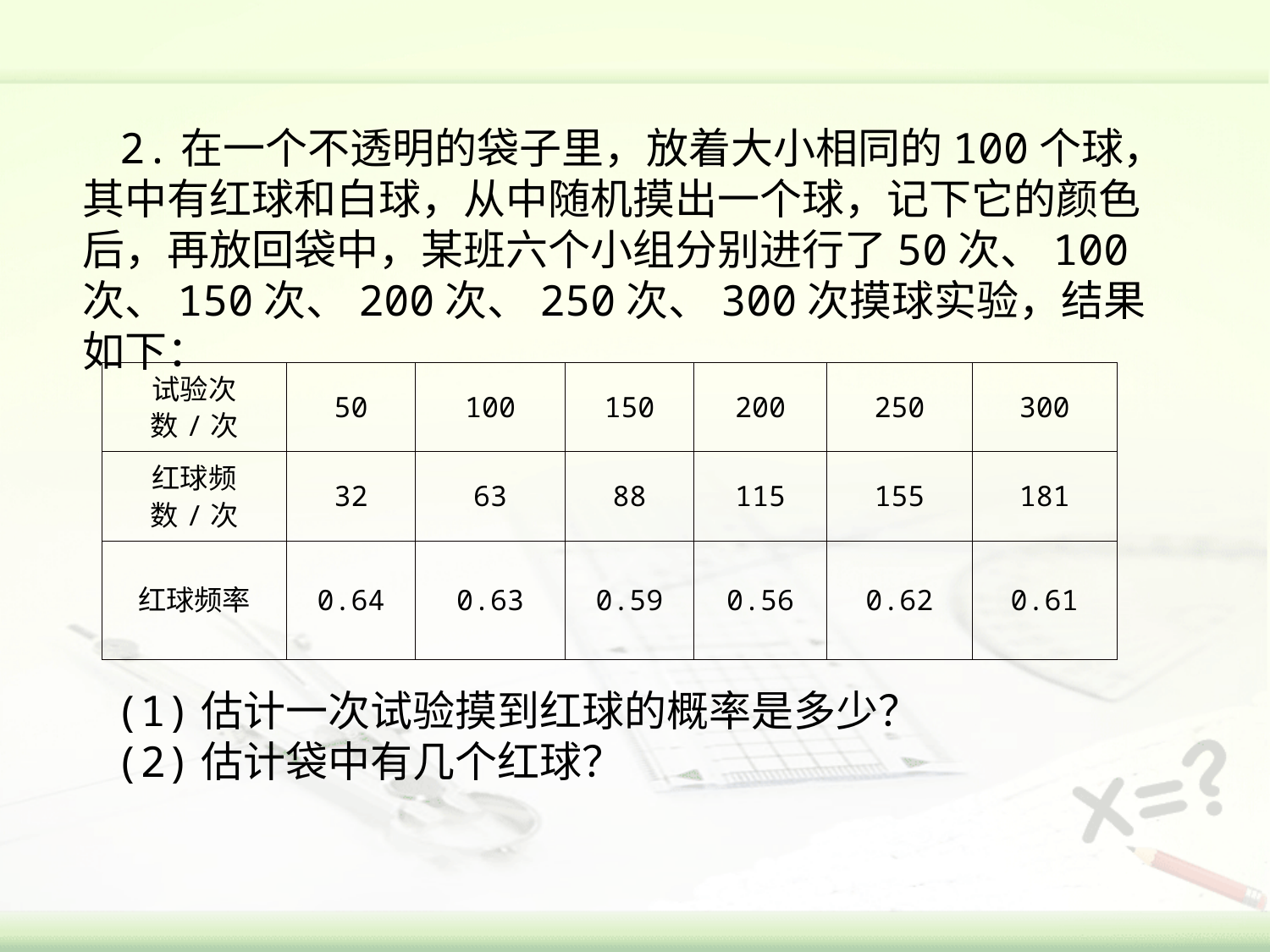

2.在一个不透明的袋子里，放着大小相同的100个球，其中有红球和白球，从中随机摸出一个球，记下它的颜色后，再放回袋中，某班六个小组分别进行了50次、100次、150次、200次、250次、300次摸球实验，结果如下：
| 试验次数/次 | 50 | 100 | 150 | 200 | 250 | 300 |
| --- | --- | --- | --- | --- | --- | --- |
| 红球频数/次 | 32 | 63 | 88 | 115 | 155 | 181 |
| 红球频率 | 0.64 | 0.63 | 0.59 | 0.56 | 0.62 | 0.61 |
(1)估计一次试验摸到红球的概率是多少？
(2)估计袋中有几个红球？